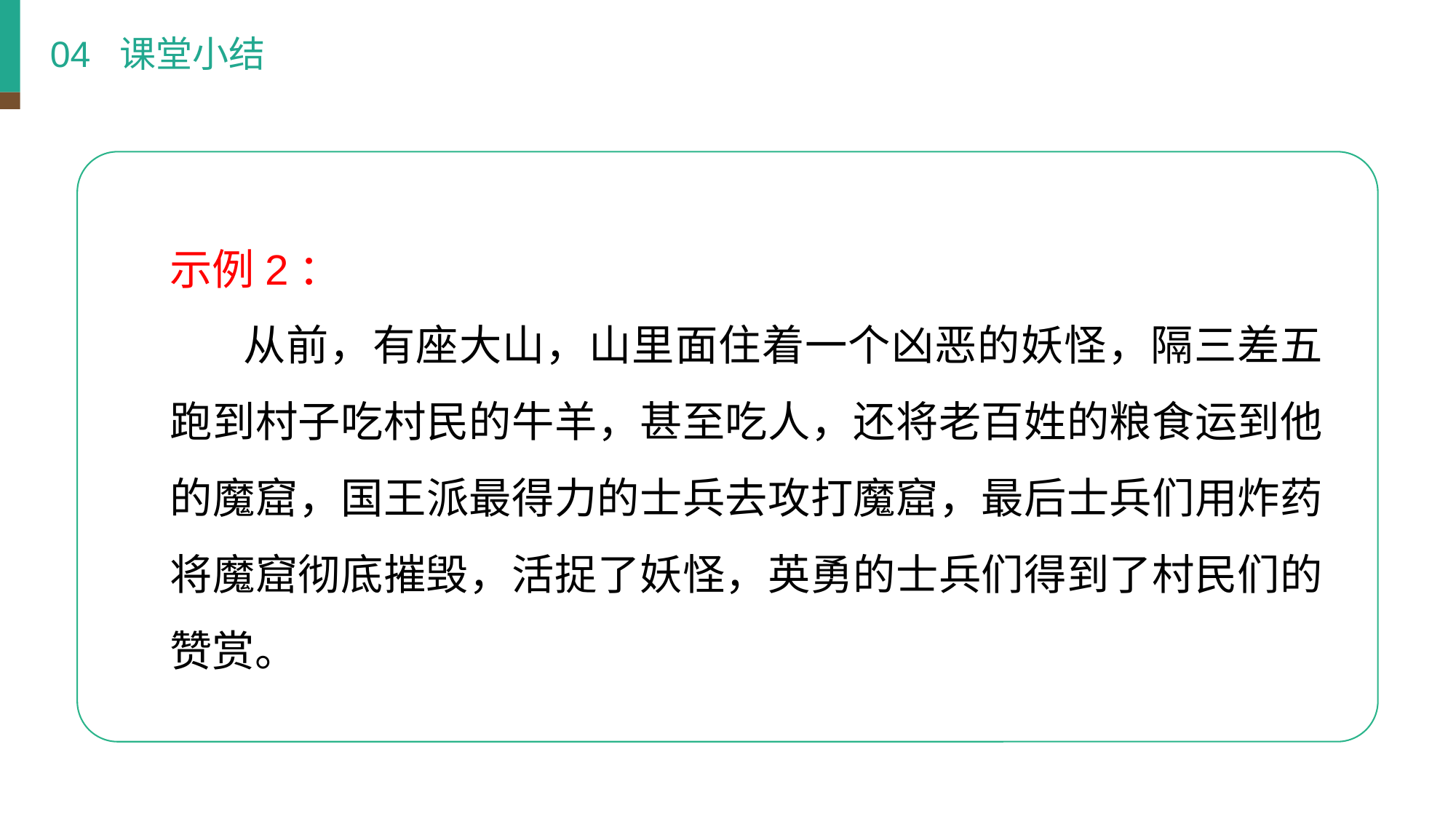

04  课堂小结
示例2：
      从前，有座大山，山里面住着一个凶恶的妖怪，隔三差五跑到村子吃村民的牛羊，甚至吃人，还将老百姓的粮食运到他的魔窟，国王派最得力的士兵去攻打魔窟，最后士兵们用炸药将魔窟彻底摧毁，活捉了妖怪，英勇的士兵们得到了村民们的赞赏。